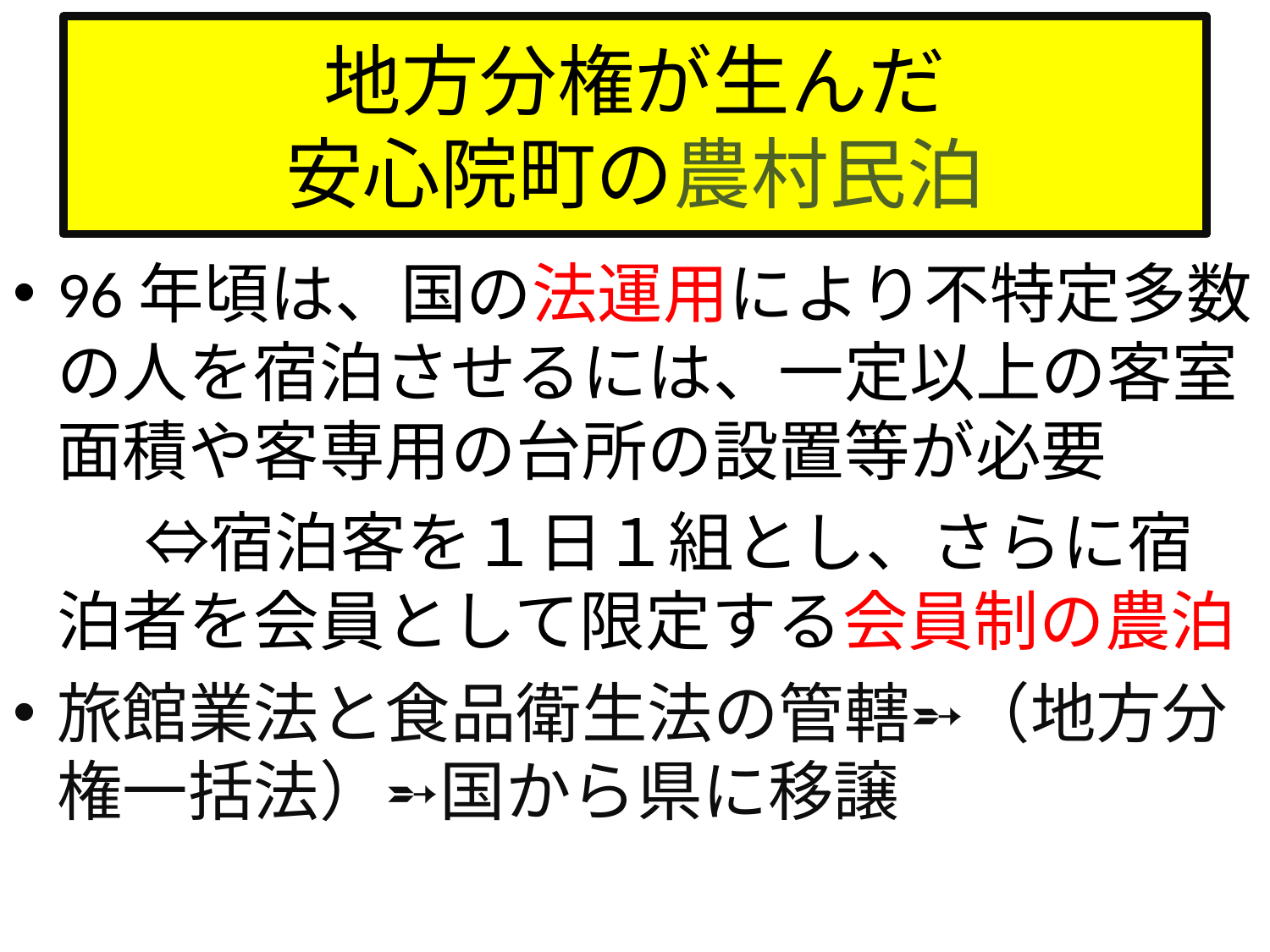

# 地方分権が生んだ 安心院町の農村民泊
96年頃は、国の法運用により不特定多数の人を宿泊させるには、一定以上の客室面積や客専用の台所の設置等が必要
　　⇔宿泊客を１日１組とし、さらに宿泊者を会員として限定する会員制の農泊
旅館業法と食品衛生法の管轄➵（地方分権一括法）➵国から県に移譲